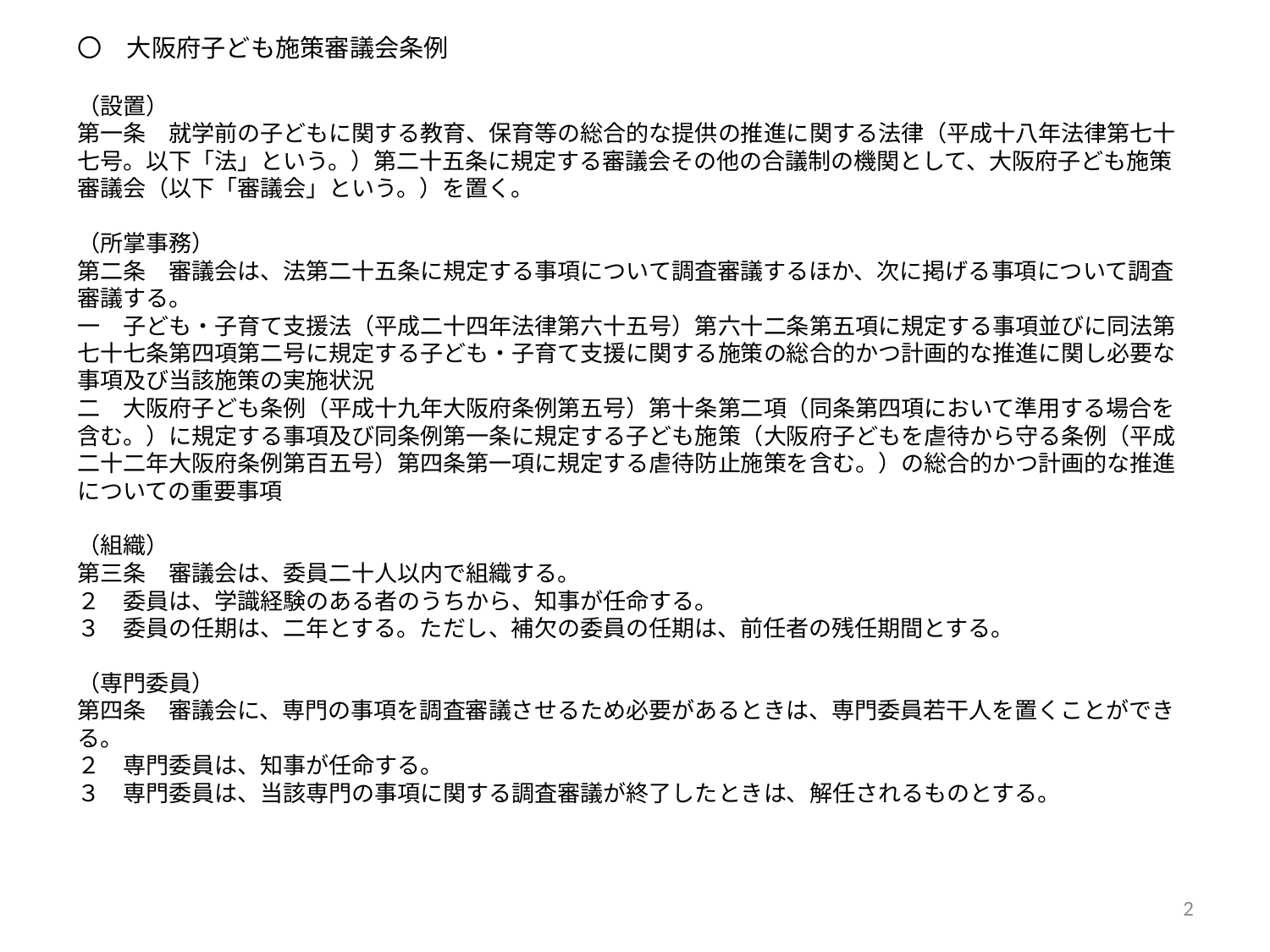

〇　大阪府子ども施策審議会条例

（設置）
第一条　就学前の子どもに関する教育、保育等の総合的な提供の推進に関する法律（平成十八年法律第七十七号。以下「法」という。）第二十五条に規定する審議会その他の合議制の機関として、大阪府子ども施策審議会（以下「審議会」という。）を置く。

（所掌事務）
第二条　審議会は、法第二十五条に規定する事項について調査審議するほか、次に掲げる事項について調査審議する。
一　子ども・子育て支援法（平成二十四年法律第六十五号）第六十二条第五項に規定する事項並びに同法第七十七条第四項第二号に規定する子ども・子育て支援に関する施策の総合的かつ計画的な推進に関し必要な事項及び当該施策の実施状況
二　大阪府子ども条例（平成十九年大阪府条例第五号）第十条第二項（同条第四項において準用する場合を含む。）に規定する事項及び同条例第一条に規定する子ども施策（大阪府子どもを虐待から守る条例（平成二十二年大阪府条例第百五号）第四条第一項に規定する虐待防止施策を含む。）の総合的かつ計画的な推進についての重要事項

（組織）
第三条　審議会は、委員二十人以内で組織する。
２　委員は、学識経験のある者のうちから、知事が任命する。
３　委員の任期は、二年とする。ただし、補欠の委員の任期は、前任者の残任期間とする。

（専門委員）
第四条　審議会に、専門の事項を調査審議させるため必要があるときは、専門委員若干人を置くことができる。
２　専門委員は、知事が任命する。
３　専門委員は、当該専門の事項に関する調査審議が終了したときは、解任されるものとする。

2